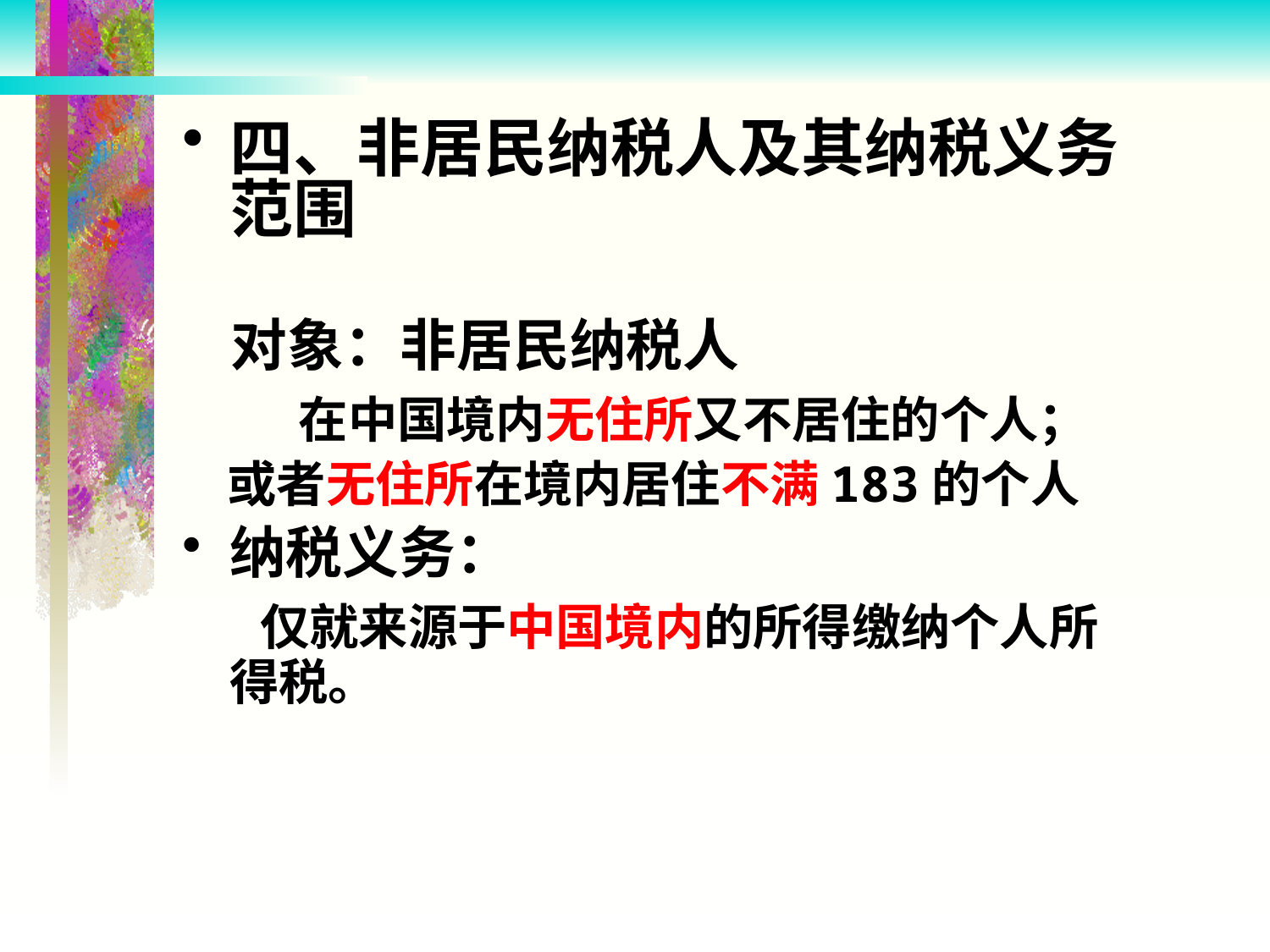

四、非居民纳税人及其纳税义务范围

   对象：非居民纳税人
        在中国境内无住所又不居住的个人；
   或者无住所在境内居住不满183的个人
纳税义务：
     仅就来源于中国境内的所得缴纳个人所得税。